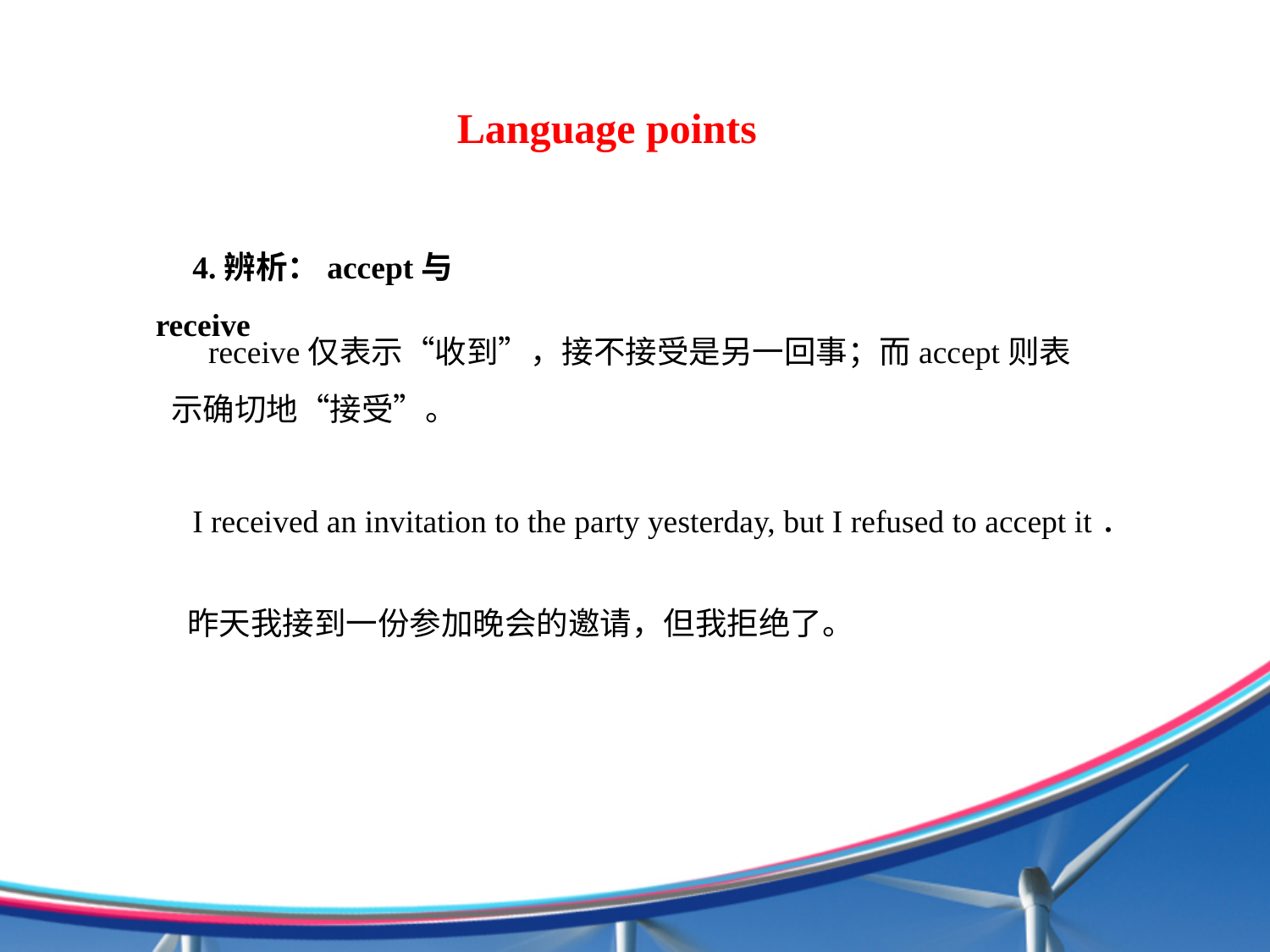

Language points
4.辨析：accept与receive
receive仅表示“收到”，接不接受是另一回事；而accept则表示确切地“接受”。
I received an invitation to the party yesterday, but I refused to accept it．
昨天我接到一份参加晚会的邀请，但我拒绝了。